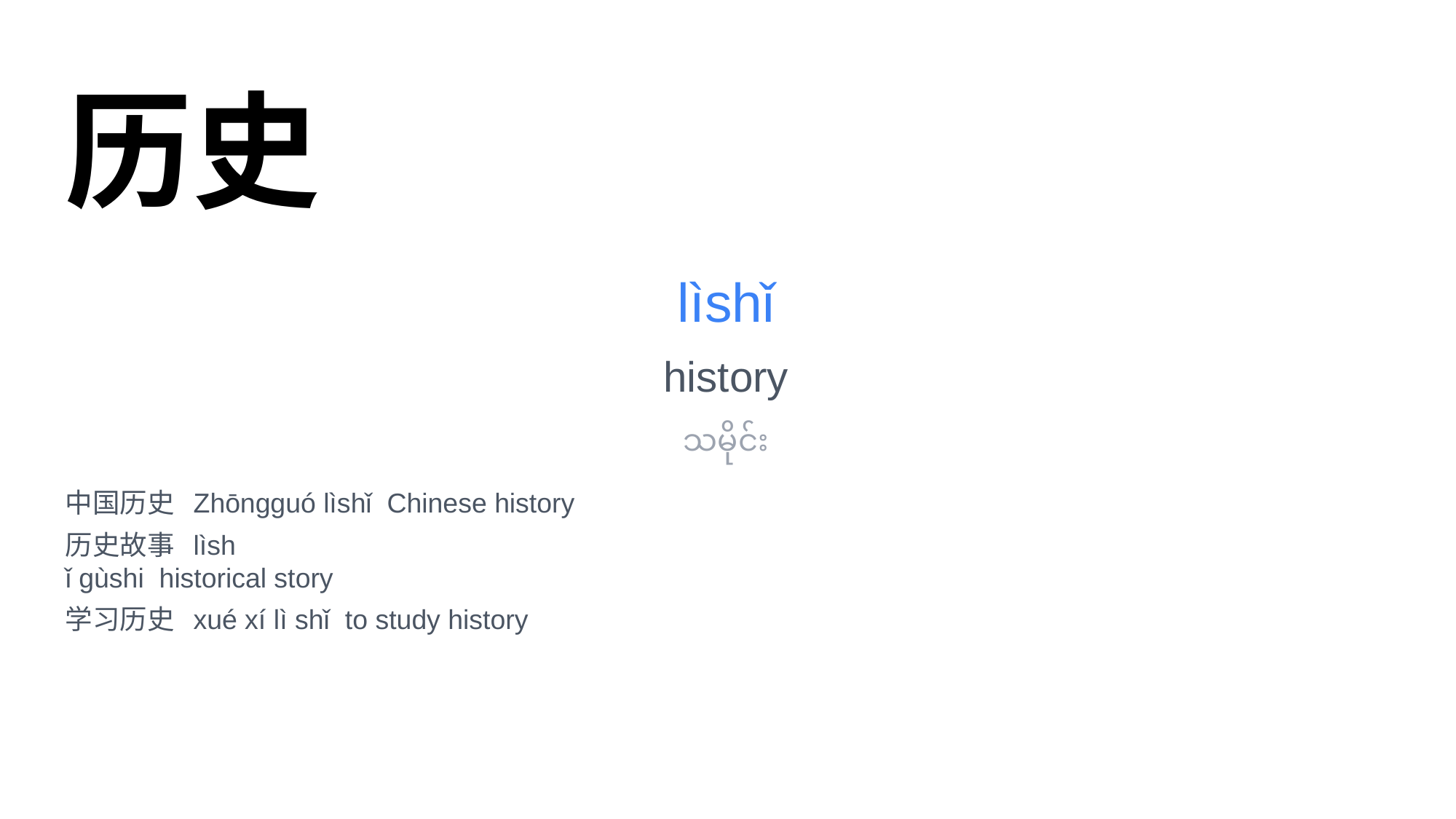

历史
lìshǐ
history
သမိုင်း
中国历史  Zhōngguó lìshǐ  Chinese history
历史故事  lìsh
ǐ gùshi  historical story
学习历史  xué xí lì shǐ  to study history